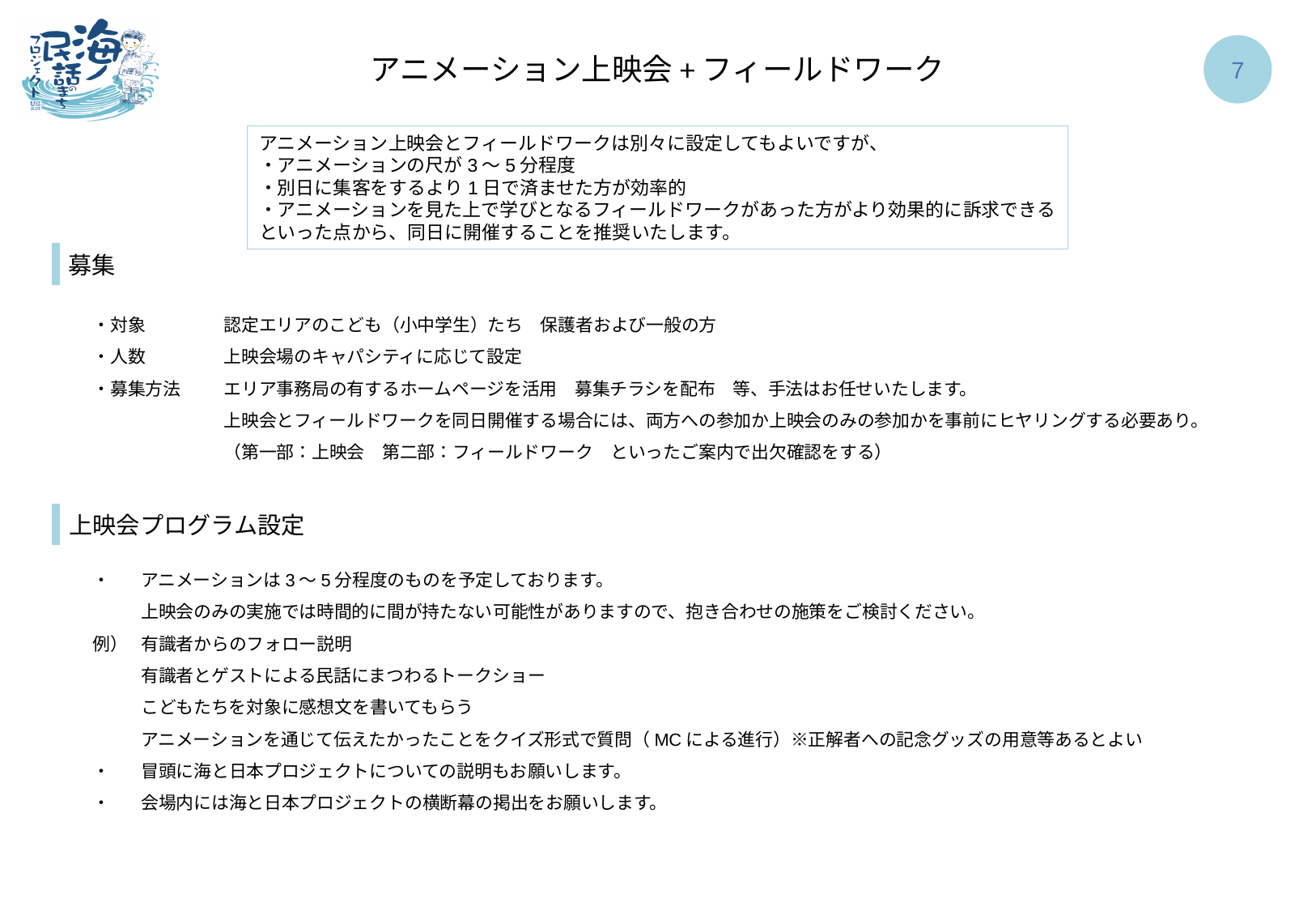

アニメーション上映会+フィールドワーク
7
アニメーション上映会とフィールドワークは別々に設定してもよいですが、
・アニメーションの尺が3～5分程度
・別日に集客をするより1日で済ませた方が効率的
・アニメーションを見た上で学びとなるフィールドワークがあった方がより効果的に訴求できる
といった点から、同日に開催することを推奨いたします。
募集
・対象	認定エリアのこども（小中学生）たち　保護者および一般の方
・人数	上映会場のキャパシティに応じて設定
・募集方法	エリア事務局の有するホームページを活用　募集チラシを配布　等、手法はお任せいたします。
上映会とフィールドワークを同日開催する場合には、両方への参加か上映会のみの参加かを事前にヒヤリングする必要あり。
	（第一部：上映会　第二部：フィールドワーク　といったご案内で出欠確認をする）
上映会プログラム設定
・	アニメーションは3～5分程度のものを予定しております。
上映会のみの実施では時間的に間が持たない可能性がありますので、抱き合わせの施策をご検討ください。
例）	有識者からのフォロー説明
	有識者とゲストによる民話にまつわるトークショー
	こどもたちを対象に感想文を書いてもらう
	アニメーションを通じて伝えたかったことをクイズ形式で質問（MCによる進行）※正解者への記念グッズの用意等あるとよい
・	冒頭に海と日本プロジェクトについての説明もお願いします。
・	会場内には海と日本プロジェクトの横断幕の掲出をお願いします。